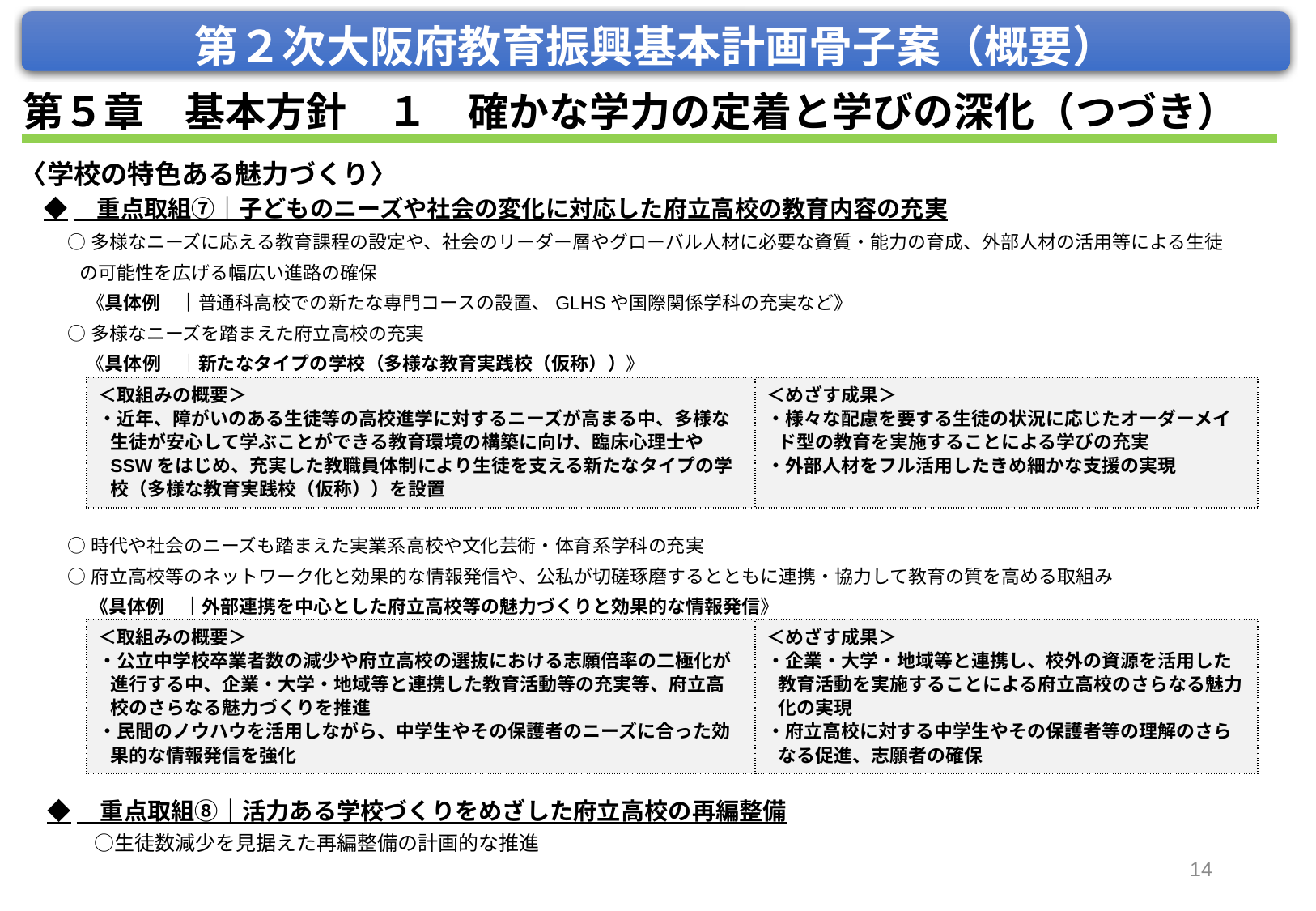

第２次大阪府教育振興基本計画骨子案（概要）
第５章　基本方針　１　確かな学力の定着と学びの深化（つづき）
〈学校の特色ある魅力づくり〉
◆　重点取組⑦｜子どものニーズや社会の変化に対応した府立高校の教育内容の充実
○多様なニーズに応える教育課程の設定や、社会のリーダー層やグローバル人材に必要な資質・能力の育成、外部人材の活用等による生徒の可能性を広げる幅広い進路の確保
　《具体例　｜普通科高校での新たな専門コースの設置、GLHSや国際関係学科の充実など》
○多様なニーズを踏まえた府立高校の充実
　《具体例　｜新たなタイプの学校（多様な教育実践校（仮称））》

○時代や社会のニーズも踏まえた実業系高校や文化芸術・体育系学科の充実
○府立高校等のネットワーク化と効果的な情報発信や、公私が切磋琢磨するとともに連携・協力して教育の質を高める取組み
　 《具体例　｜外部連携を中心とした府立高校等の魅力づくりと効果的な情報発信》
| ＜取組みの概要＞ ・近年、障がいのある生徒等の高校進学に対するニーズが高まる中、多様な生徒が安心して学ぶことができる教育環境の構築に向け、臨床心理士やSSWをはじめ、充実した教職員体制により生徒を支える新たなタイプの学校（多様な教育実践校（仮称））を設置 | ＜めざす成果＞ ・様々な配慮を要する生徒の状況に応じたオーダーメイド型の教育を実施することによる学びの充実 ・外部人材をフル活用したきめ細かな支援の実現 |
| --- | --- |
| ＜取組みの概要＞ ・公立中学校卒業者数の減少や府立高校の選抜における志願倍率の二極化が進行する中、企業・大学・地域等と連携した教育活動等の充実等、府立高校のさらなる魅力づくりを推進 ・民間のノウハウを活用しながら、中学生やその保護者のニーズに合った効果的な情報発信を強化 | ＜めざす成果＞ ・企業・大学・地域等と連携し、校外の資源を活用した教育活動を実施することによる府立高校のさらなる魅力化の実現 ・府立高校に対する中学生やその保護者等の理解のさらなる促進、志願者の確保 |
| --- | --- |
◆　重点取組⑧｜活力ある学校づくりをめざした府立高校の再編整備
　　○生徒数減少を見据えた再編整備の計画的な推進
14